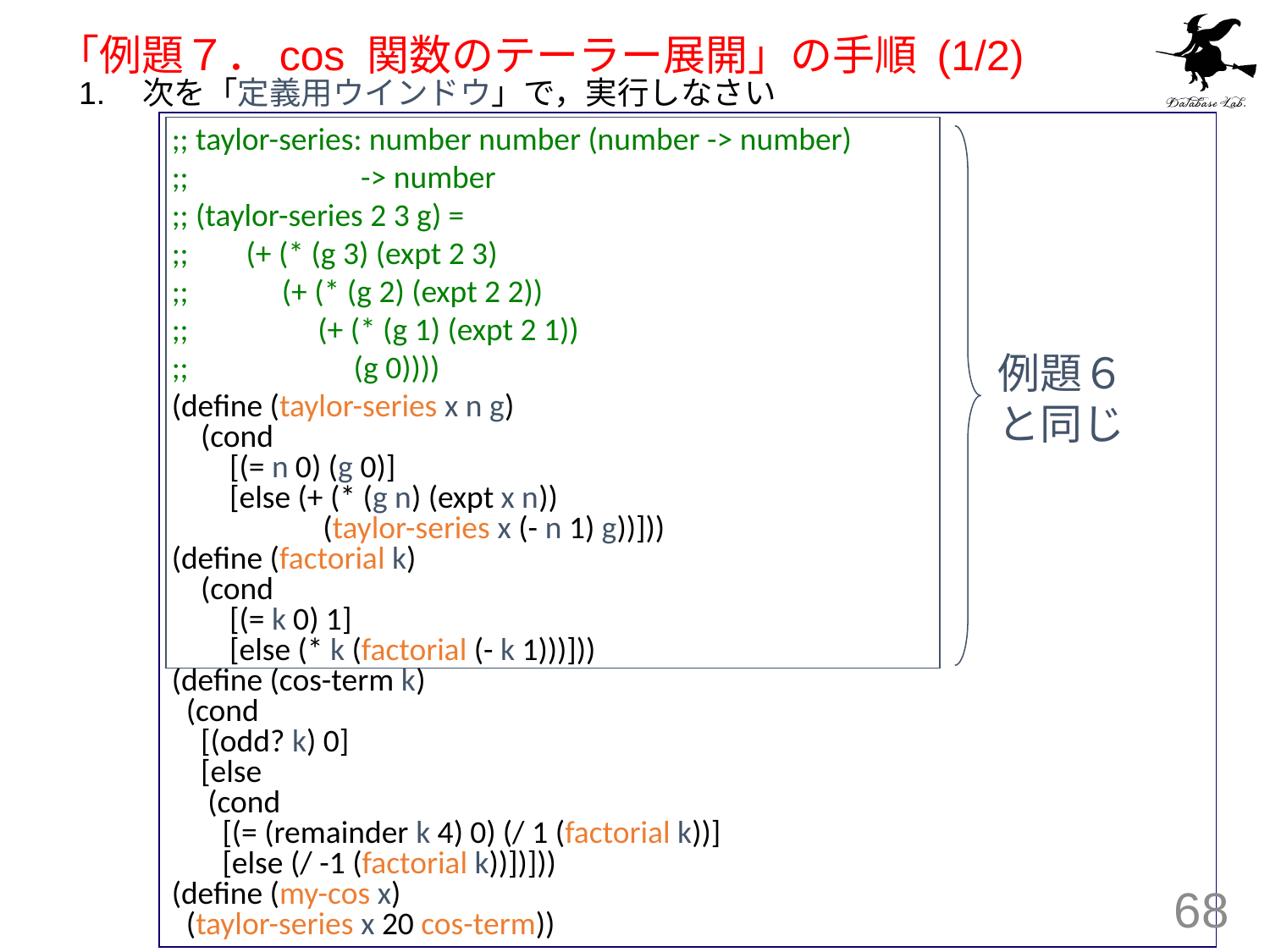

# 「例題７．cos 関数のテーラー展開」の手順 (1/2)
次を「定義用ウインドウ」で，実行しなさい

;; taylor-series: number number (number -> number)
;;                        -> number
;; (taylor-series 2 3 g) =
;;        (+ (* (g 3) (expt 2 3)
;;             (+ (* (g 2) (expt 2 2))
;;                  (+ (* (g 1) (expt 2 1))
;;                       (g 0))))
(define (taylor-series x n g)
    (cond
        [(= n 0) (g 0)]
        [else (+ (* (g n) (expt x n))
                     (taylor-series x (- n 1) g))]))
(define (factorial k)
    (cond
        [(= k 0) 1]
        [else (* k (factorial (- k 1)))]))
(define (cos-term k)
  (cond
    [(odd? k) 0]
    [else
     (cond
       [(= (remainder k 4) 0) (/ 1 (factorial k))]
       [else (/ -1 (factorial k))])]))
(define (my-cos x)
  (taylor-series x 20 cos-term))

例題６
と同じ
68